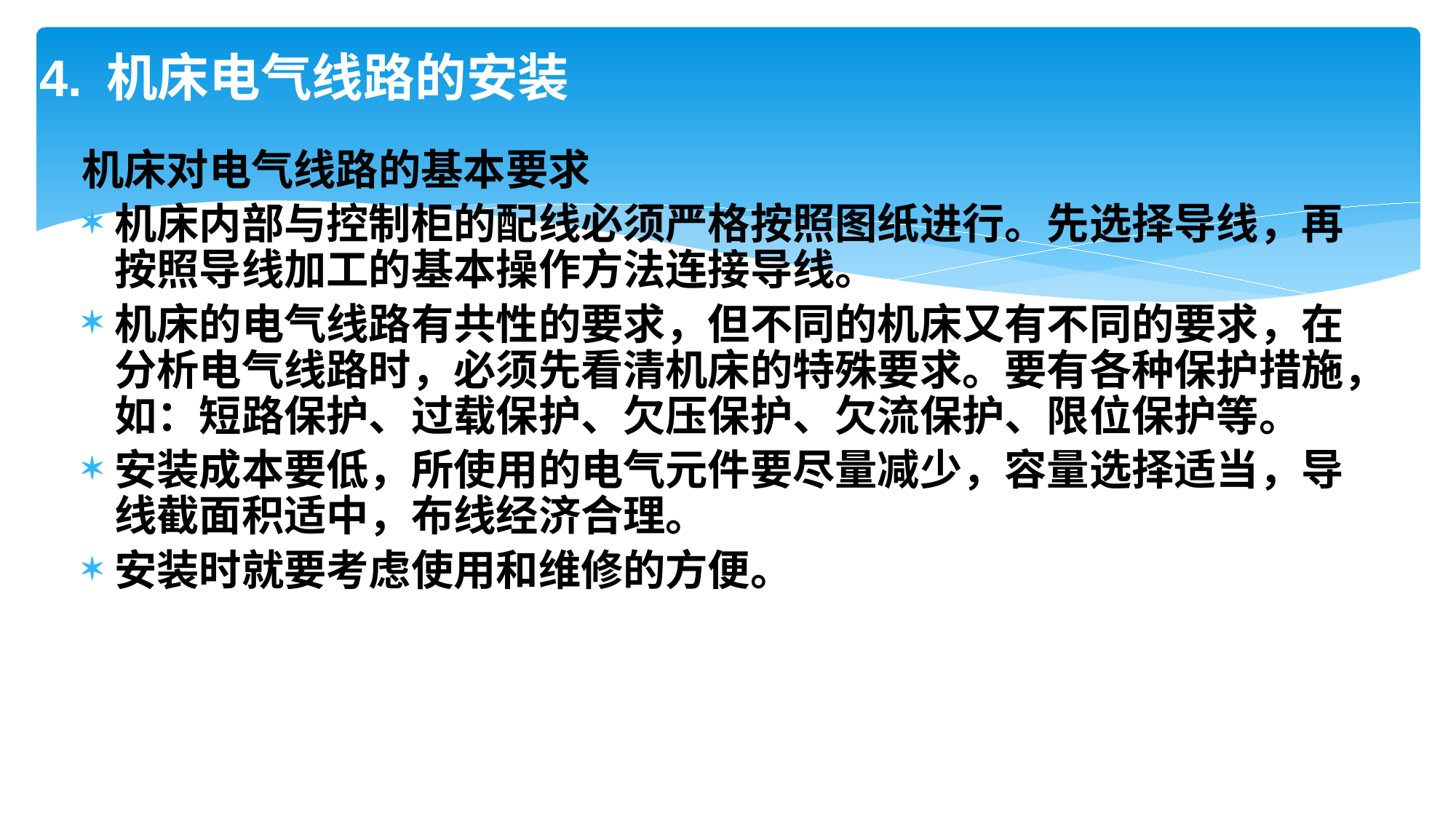

# 4. 机床电气线路的安装
机床对电气线路的基本要求
机床内部与控制柜的配线必须严格按照图纸进行。先选择导线，再按照导线加工的基本操作方法连接导线。
机床的电气线路有共性的要求，但不同的机床又有不同的要求，在分析电气线路时，必须先看清机床的特殊要求。要有各种保护措施，如：短路保护、过载保护、欠压保护、欠流保护、限位保护等。
安装成本要低，所使用的电气元件要尽量减少，容量选择适当，导线截面积适中，布线经济合理。
安装时就要考虑使用和维修的方便。